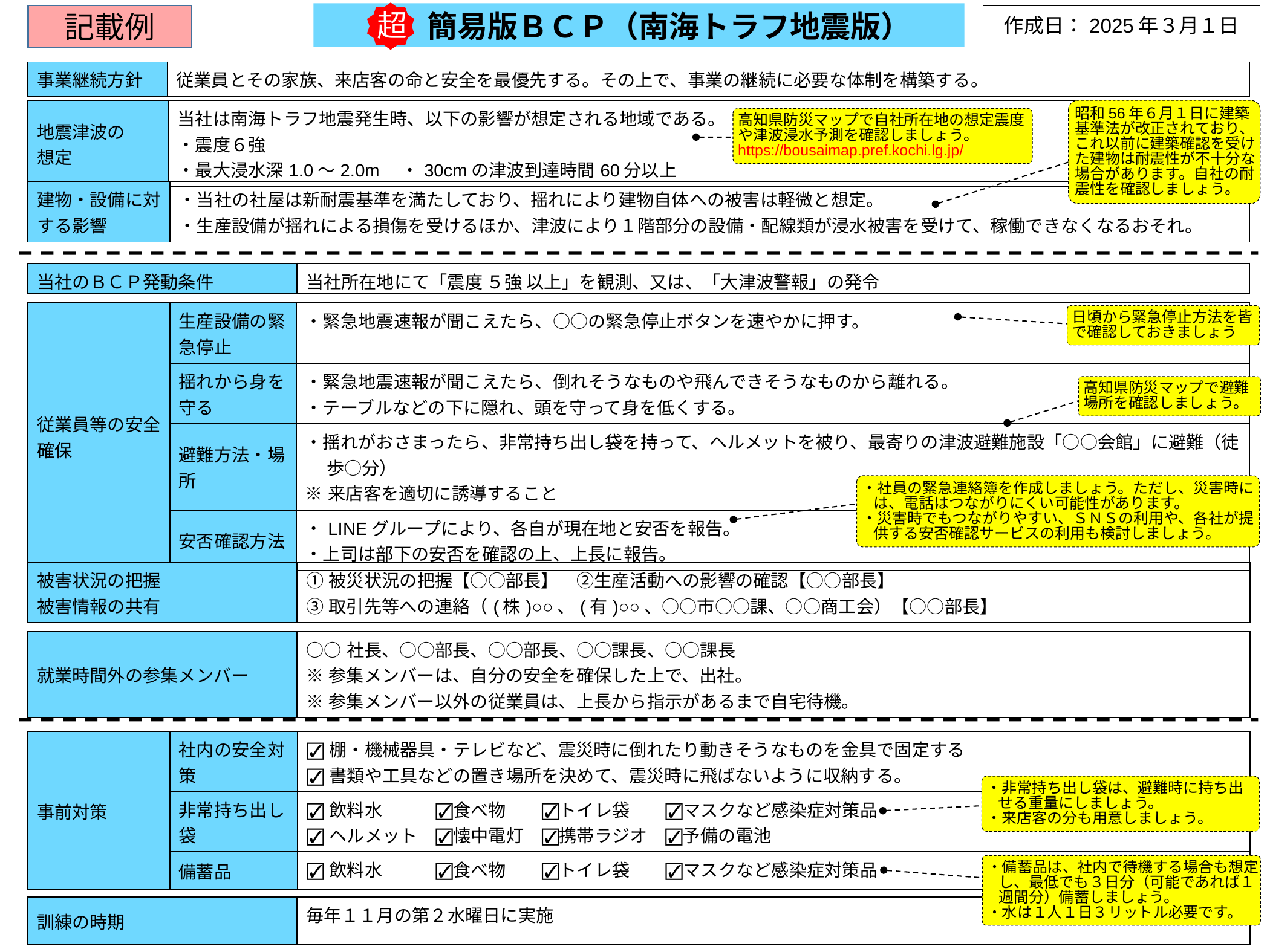

超
　　簡易版ＢＣＰ（南海トラフ地震版）
記載例
作成日：2025年３月１日
| 事業継続方針 | 従業員とその家族、来店客の命と安全を最優先する。その上で、事業の継続に必要な体制を構築する。 |
| --- | --- |
昭和56年６月１日に建築基準法が改正されており、これ以前に建築確認を受けた建物は耐震性が不十分な場合があります。自社の耐震性を確認しましょう。
| 地震津波の 想定 | 当社は南海トラフ地震発生時、以下の影響が想定される地域である。 ・震度６強 ・最大浸水深1.0～2.0m　・30cmの津波到達時間60分以上 |
| --- | --- |
高知県防災マップで自社所在地の想定震度や津波浸水予測を確認しましょう。
https://bousaimap.pref.kochi.lg.jp/

| 建物・設備に対する影響 | ・当社の社屋は新耐震基準を満たしており、揺れにより建物自体への被害は軽微と想定。 ・生産設備が揺れによる損傷を受けるほか、津波により１階部分の設備・配線類が浸水被害を受けて、稼働できなくなるおそれ。 |
| --- | --- |

| 当社のＢＣＰ発動条件 | 当社所在地にて「震度 ５強 以上」を観測、又は、「大津波警報」の発令 |
| --- | --- |
| 従業員等の安全確保 | 生産設備の緊急停止 | ・緊急地震速報が聞こえたら、○○の緊急停止ボタンを速やかに押す。 |
| --- | --- | --- |
|  | 揺れから身を守る | ・緊急地震速報が聞こえたら、倒れそうなものや飛んできそうなものから離れる。 ・テーブルなどの下に隠れ、頭を守って身を低くする。 |
|  | 避難方法・場所 | ・揺れがおさまったら、非常持ち出し袋を持って、ヘルメットを被り、最寄りの津波避難施設「○○会館」に避難（徒歩○分） ※来店客を適切に誘導すること |
|  | 安否確認方法 | ・LINEグループにより、各自が現在地と安否を報告。 ・上司は部下の安否を確認の上、上長に報告。 |
日頃から緊急停止方法を皆で確認しておきましょう

高知県防災マップで避難場所を確認しましょう。

・社員の緊急連絡簿を作成しましょう。ただし、災害時には、電話はつながりにくい可能性があります。
・災害時でもつながりやすい、ＳＮＳの利用や、各社が提供する安否確認サービスの利用も検討しましょう。

| 被害状況の把握 被害情報の共有 | ①被災状況の把握【○○部長】　②生産活動への影響の確認【○○部長】 ③取引先等への連絡（(株)○○、(有)○○、○○市○○課、○○商工会）【○○部長】 |
| --- | --- |
| 就業時間外の参集メンバー | ○○社長、○○部長、○○部長、○○課長、○○課長 ※参集メンバーは、自分の安全を確保した上で、出社。 ※参集メンバー以外の従業員は、上長から指示があるまで自宅待機。 |
| --- | --- |

| 事前対策 | 社内の安全対策 | ☑棚・機械器具・テレビなど、震災時に倒れたり動きそうなものを金具で固定する ☑書類や工具などの置き場所を決めて、震災時に飛ばないように収納する。 |
| --- | --- | --- |
|  | 非常持ち出し袋 | ☑飲料水　　　☑食べ物　　☑トイレ袋　　☑マスクなど感染症対策品 ☑ヘルメット　☑懐中電灯　☑携帯ラジオ　☑予備の電池 |
|  | 備蓄品 | ☑飲料水　　　☑食べ物　　☑トイレ袋　　☑マスクなど感染症対策品 |
・非常持ち出し袋は、避難時に持ち出せる重量にしましょう。
・来店客の分も用意しましょう。

・備蓄品は、社内で待機する場合も想定し、最低でも３日分（可能であれば１週間分）備蓄しましょう。
・水は１人１日３リットル必要です。

| 訓練の時期 | 毎年１１月の第２水曜日に実施 |
| --- | --- |